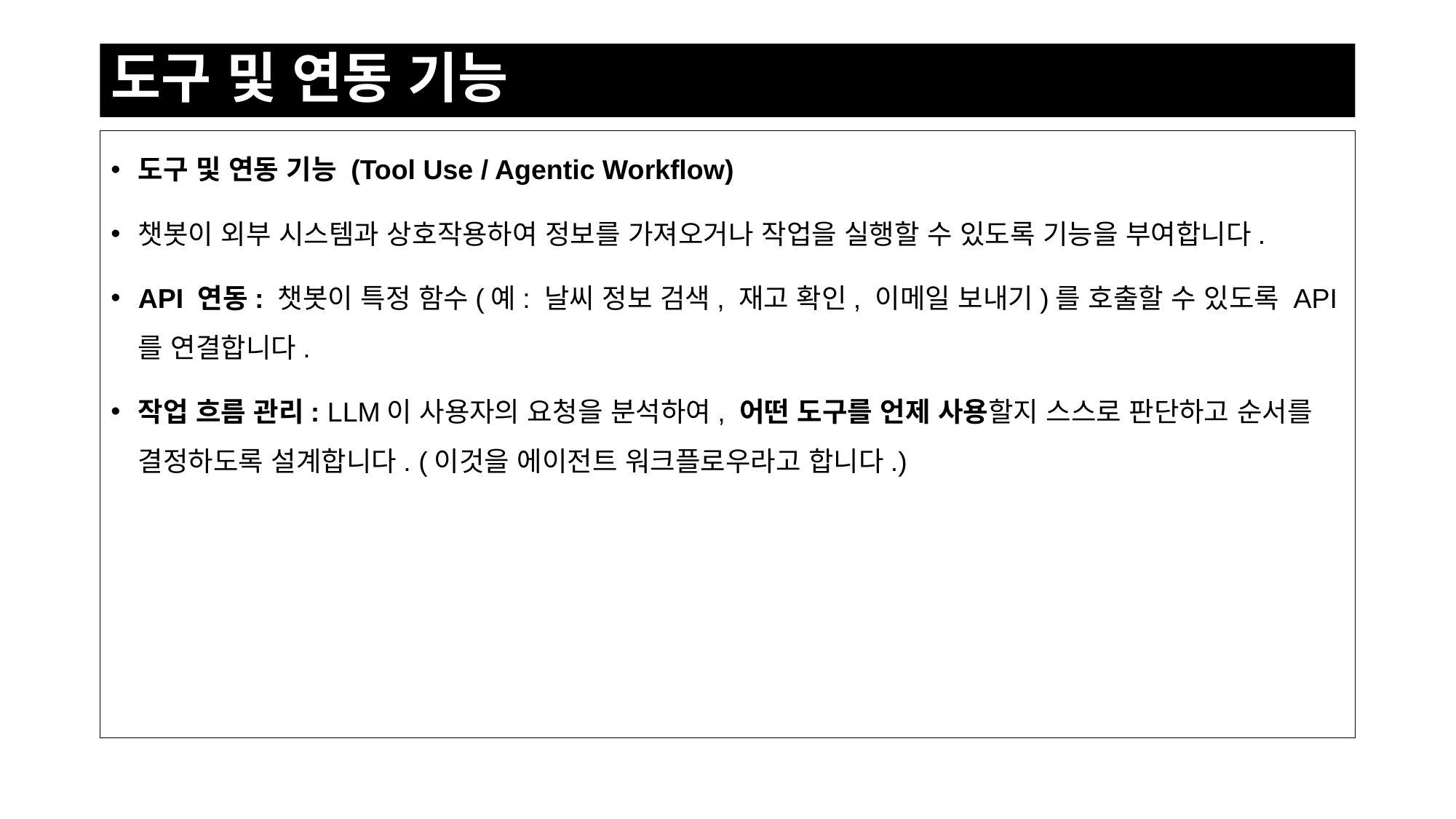

# 도구 및 연동 기능
도구 및 연동 기능 (Tool Use / Agentic Workflow)
챗봇이 외부 시스템과 상호작용하여 정보를 가져오거나 작업을 실행할 수 있도록 기능을 부여합니다.
API 연동: 챗봇이 특정 함수(예: 날씨 정보 검색, 재고 확인, 이메일 보내기)를 호출할 수 있도록 API를 연결합니다.
작업 흐름 관리: LLM이 사용자의 요청을 분석하여, 어떤 도구를 언제 사용할지 스스로 판단하고 순서를 결정하도록 설계합니다. (이것을 에이전트 워크플로우라고 합니다.)